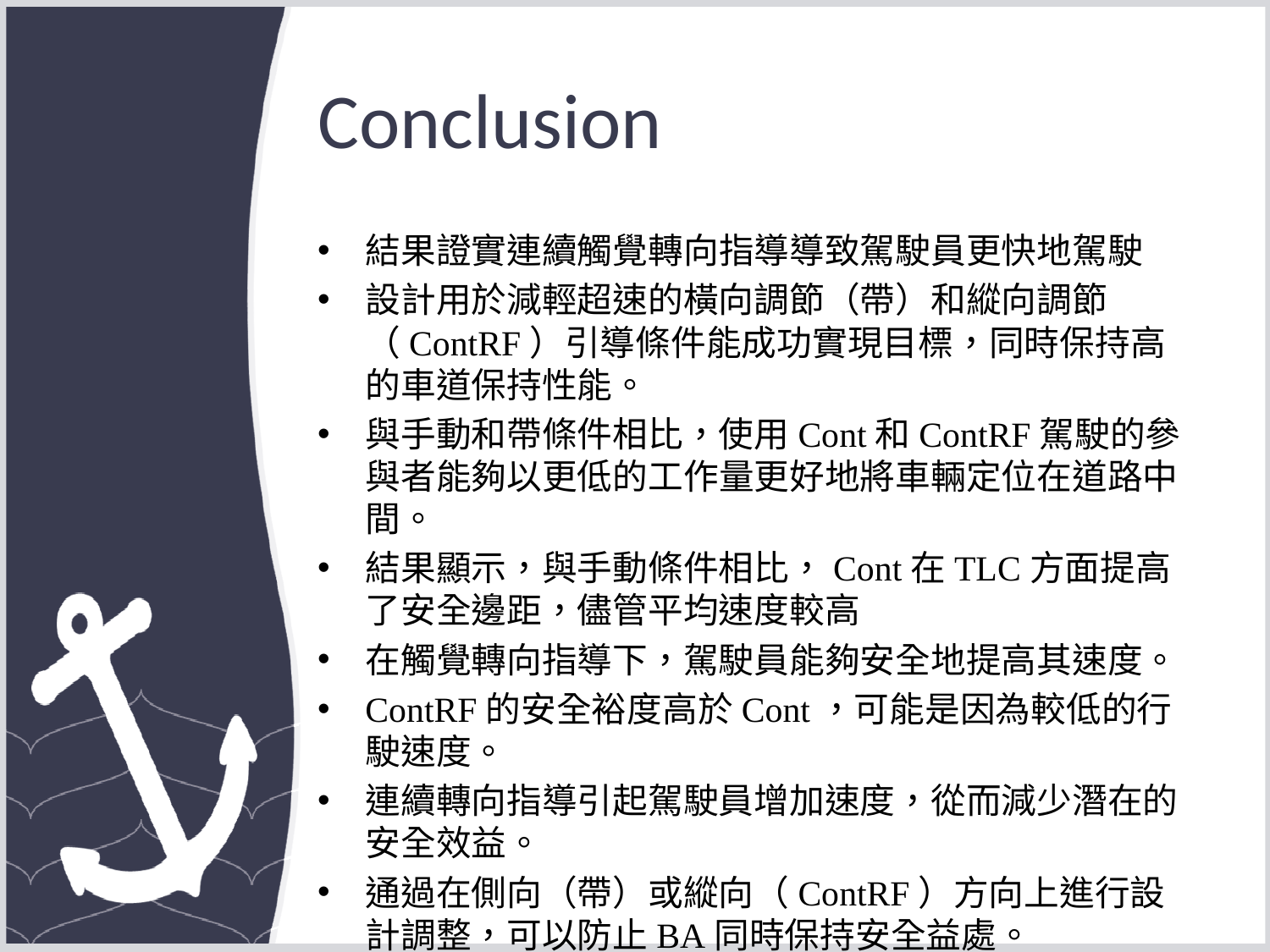

# Conclusion
結果證實連續觸覺轉向指導導致駕駛員更快地駕駛
設計用於減輕超速的橫向調節（帶）和縱向調節（ContRF）引導條件能成功實現目標，同時保持高的車道保持性能。
與手動和帶條件相比，使用Cont和ContRF駕駛的參與者能夠以更低的工作量更好地將車輛定位在道路中間。
結果顯示，與手動條件相比，Cont在TLC方面提高了安全邊距，儘管平均速度較高
在觸覺轉向指導下，駕駛員能夠安全地提高其速度。
ContRF的安全裕度高於Cont，可能是因為較低的行駛速度。
連續轉向指導引起駕駛員增加速度，從而減少潛在的安全效益。
通過在側向（帶）或縱向（ContRF）方向上進行設計調整，可以防止BA同時保持安全益處。